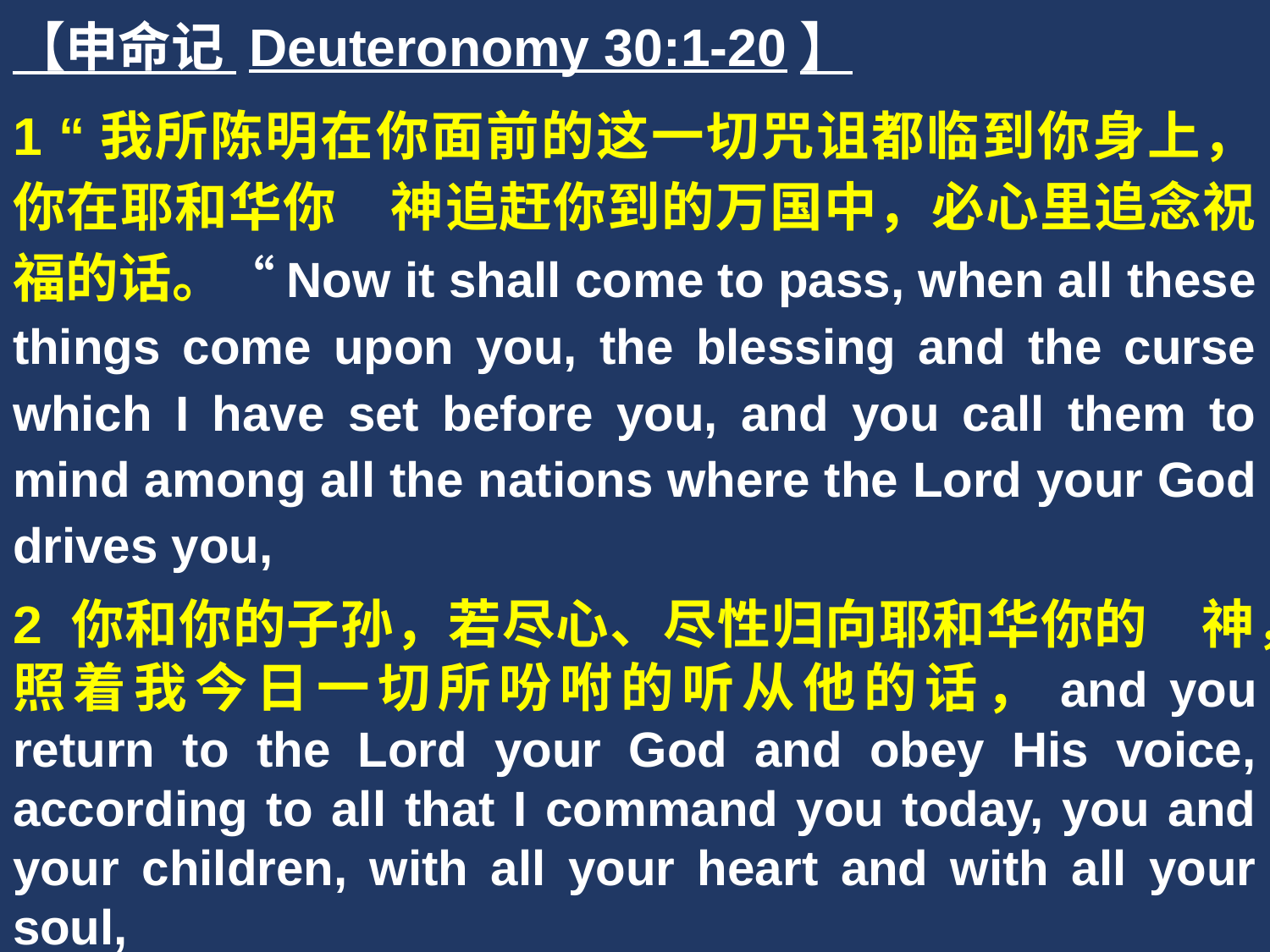

【申命记 Deuteronomy 30:1-20】
1 “我所陈明在你面前的这一切咒诅都临到你身上，你在耶和华你　神追赶你到的万国中，必心里追念祝福的话。“Now it shall come to pass, when all these things come upon you, the blessing and the curse which I have set before you, and you call them to mind among all the nations where the Lord your God drives you,
2 你和你的子孙，若尽心、尽性归向耶和华你的　神，照着我今日一切所吩咐的听从他的话，and you return to the Lord your God and obey His voice, according to all that I command you today, you and your children, with all your heart and with all your soul,